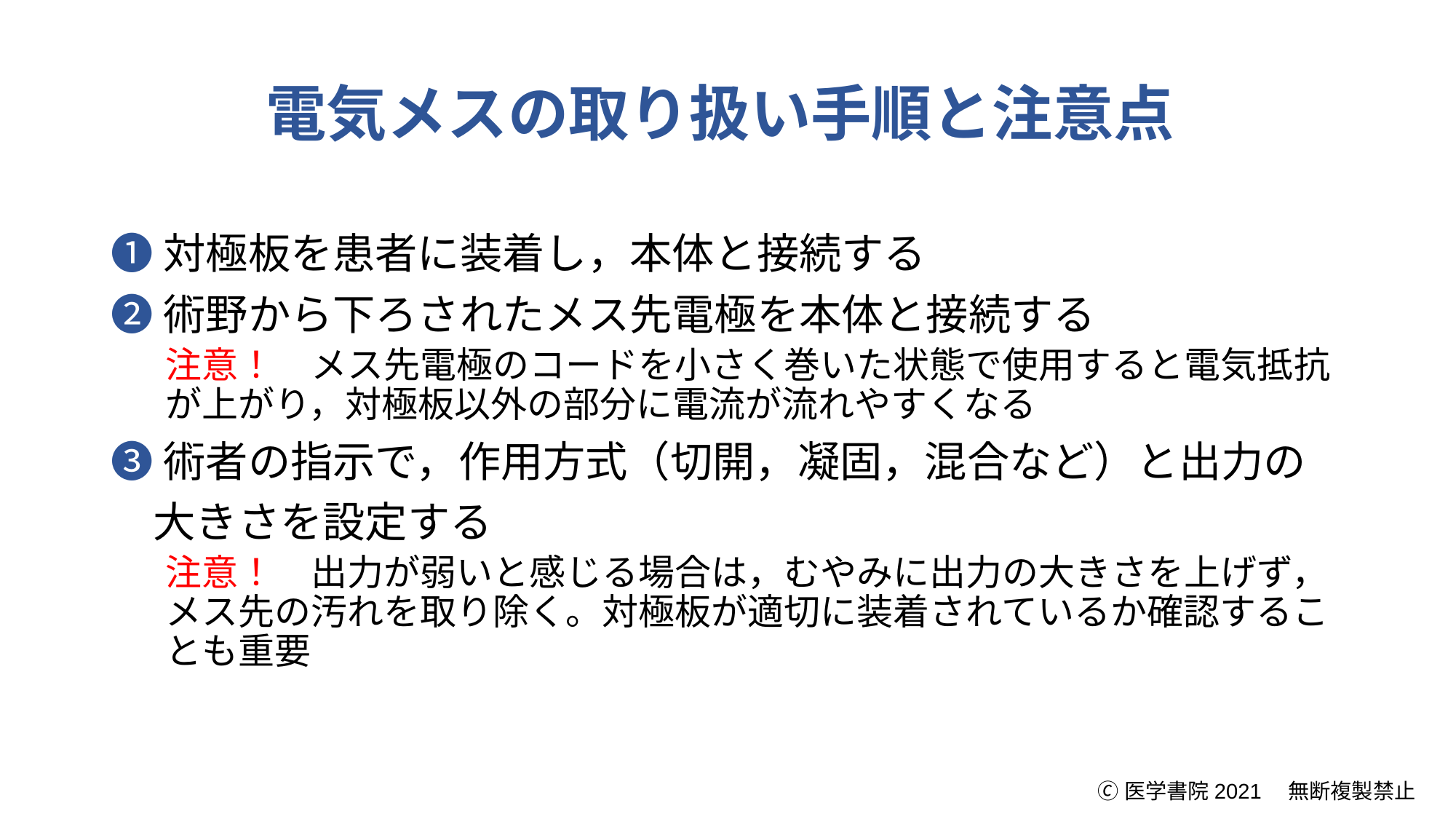

# 電気メスの取り扱い手順と注意点
➊対極板を患者に装着し，本体と接続する
❷術野から下ろされたメス先電極を本体と接続する
注意！　メス先電極のコードを小さく巻いた状態で使用すると電気抵抗が上がり，対極板以外の部分に電流が流れやすくなる
❸術者の指示で，作用方式（切開，凝固，混合など）と出力の
　大きさを設定する
注意！　出力が弱いと感じる場合は，むやみに出力の大きさを上げず，メス先の汚れを取り除く。対極板が適切に装着されているか確認することも重要

🄫医学書院2021　無断複製禁止